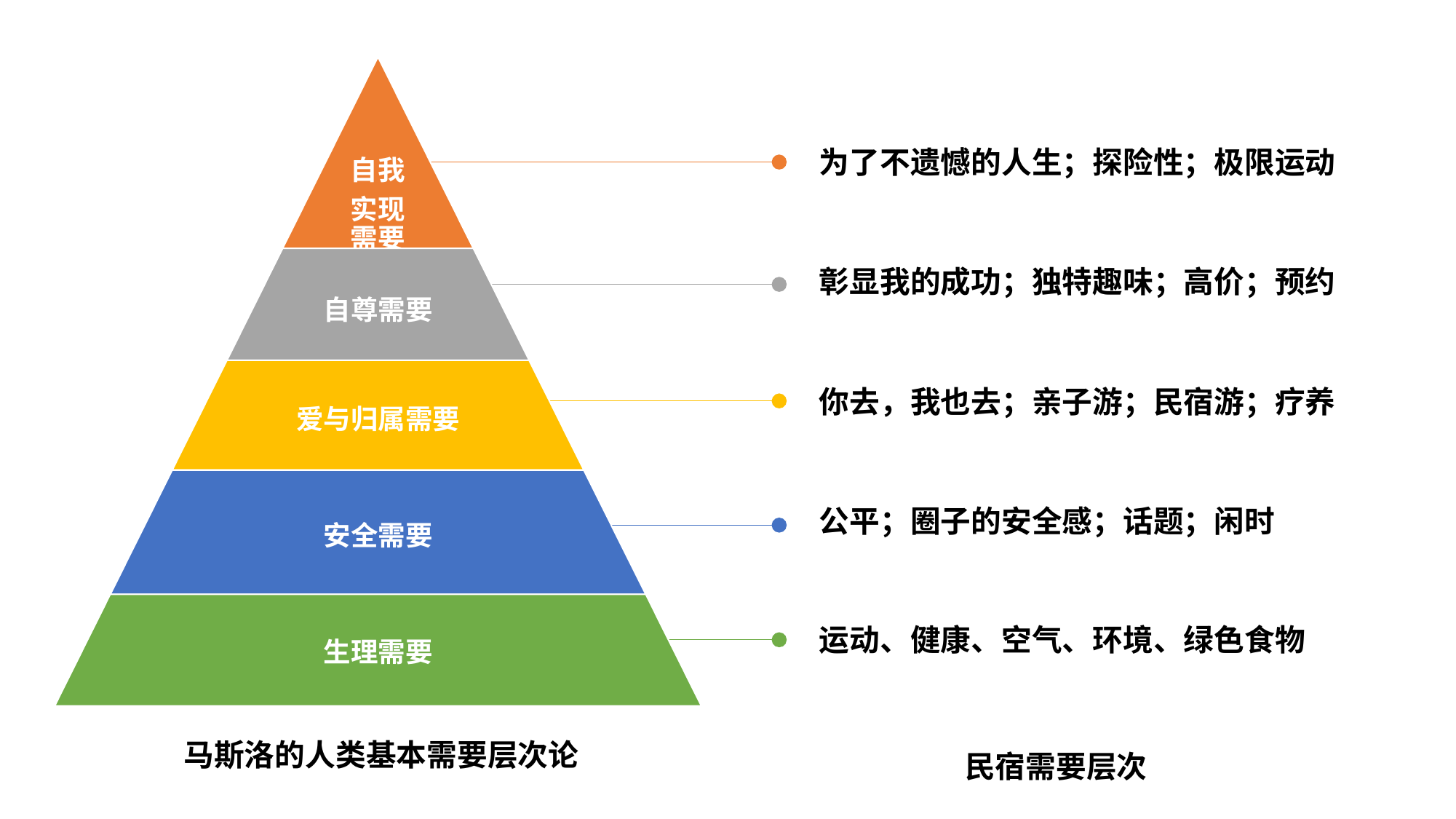

自我
实现需要
自尊需要
爱与归属需要
安全需要
生理需要
为了不遗憾的人生；探险性；极限运动
彰显我的成功；独特趣味；高价；预约
你去，我也去；亲子游；民宿游；疗养
公平；圈子的安全感；话题；闲时
运动、健康、空气、环境、绿色食物
马斯洛的人类基本需要层次论
民宿需要层次